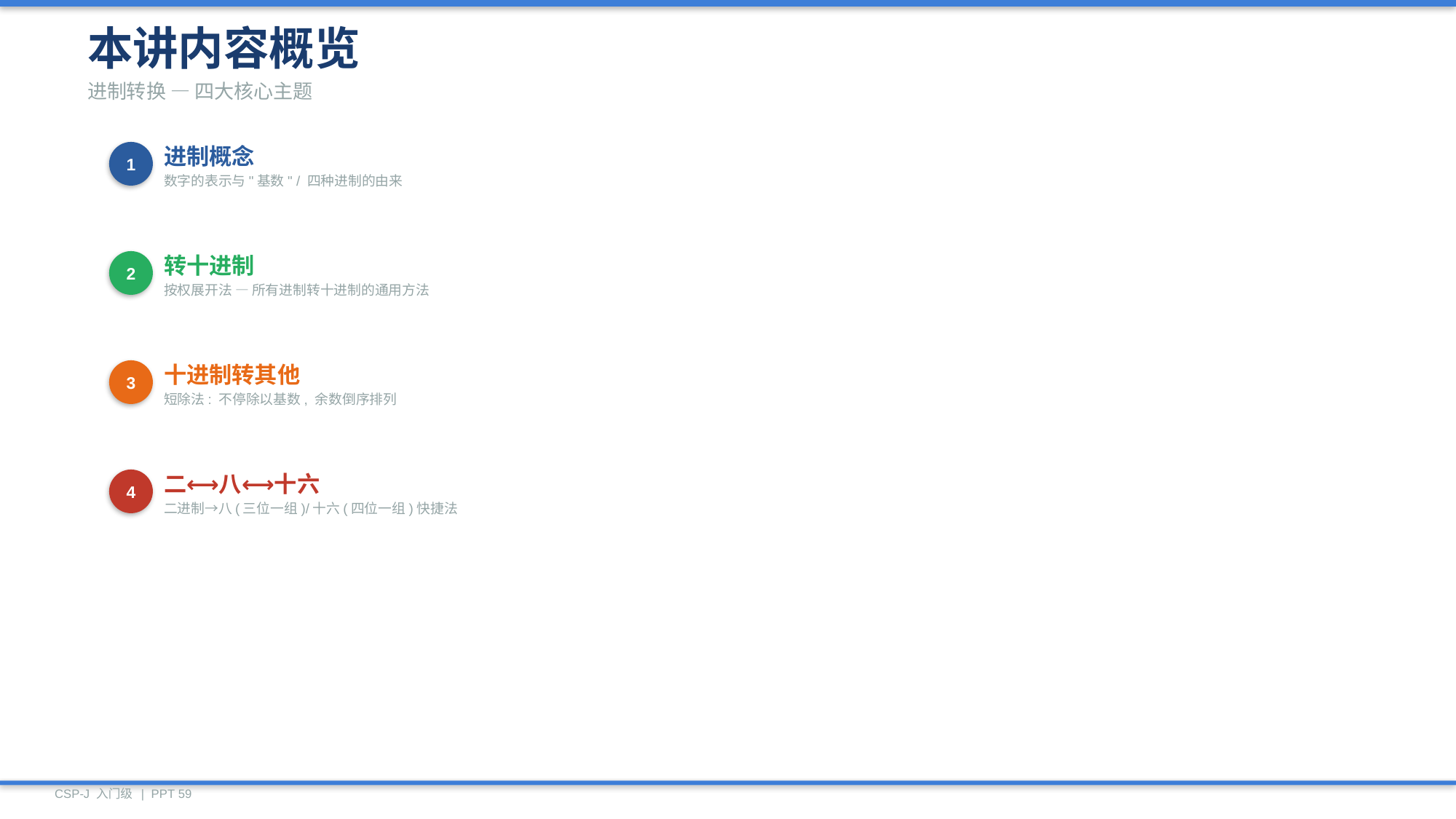

本讲内容概览
进制转换 — 四大核心主题
1
进制概念
数字的表示与"基数" / 四种进制的由来
2
转十进制
按权展开法 — 所有进制转十进制的通用方法
3
十进制转其他
短除法: 不停除以基数, 余数倒序排列
4
二⟷八⟷十六
二进制→八(三位一组)/十六(四位一组)快捷法

CSP-J 入门级  |  PPT 59